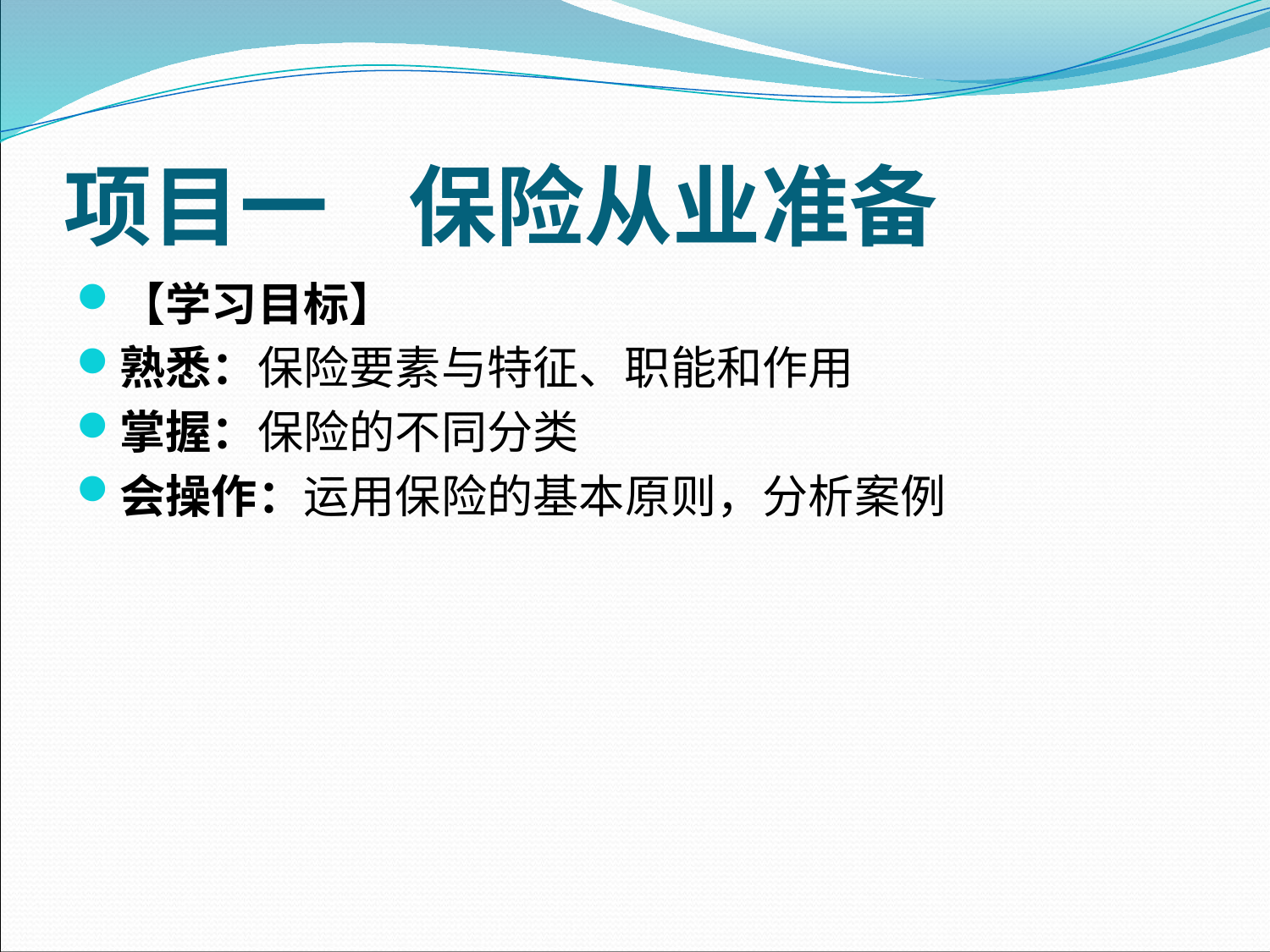

# 项目一    保险从业准备
【学习目标】
熟悉：保险要素与特征、职能和作用
掌握：保险的不同分类
会操作：运用保险的基本原则，分析案例